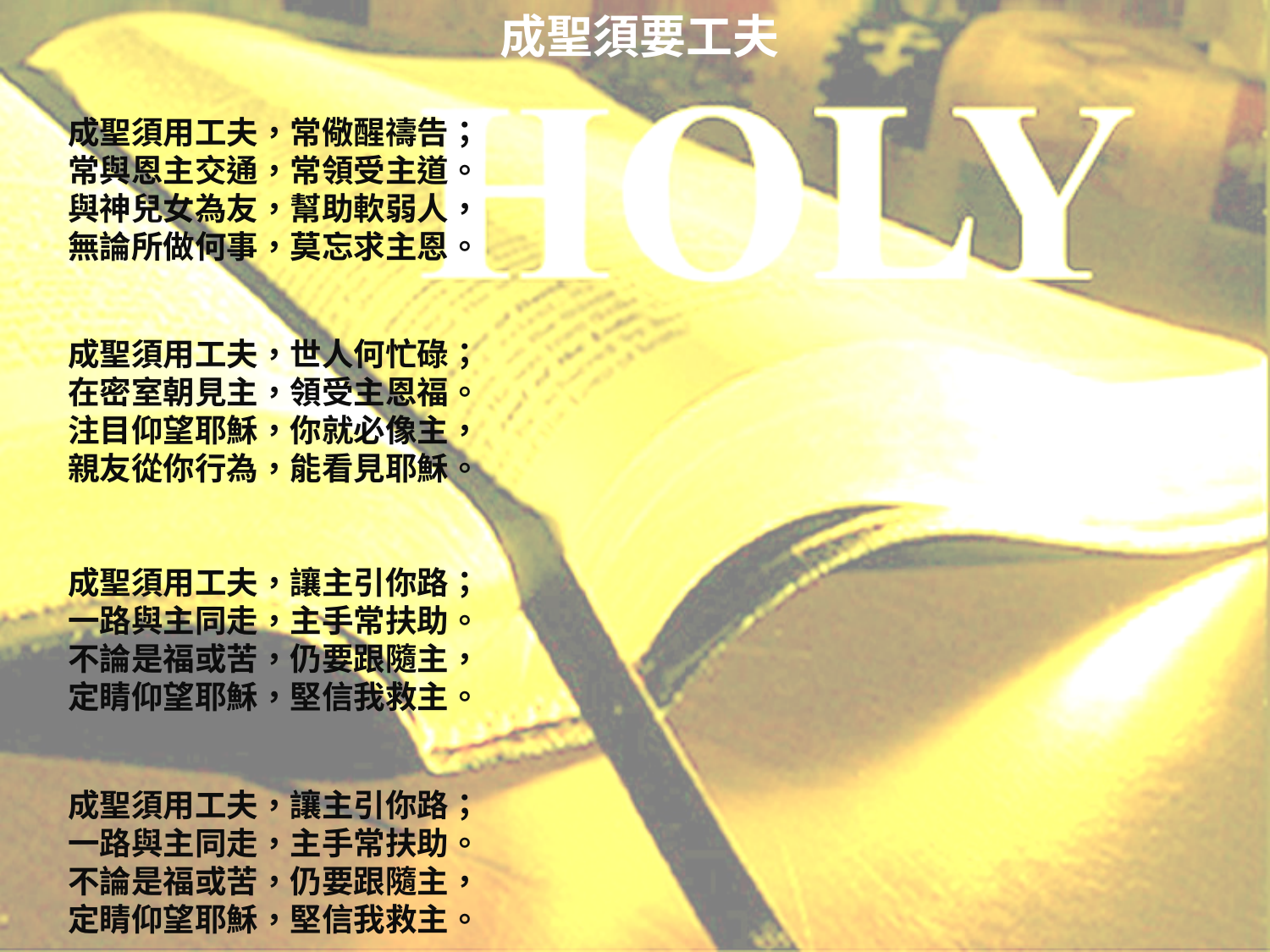

# 成聖須要工夫
成聖須用工夫，常儆醒禱告；常與恩主交通，常領受主道。與神兒女為友，幫助軟弱人，無論所做何事，莫忘求主恩。
成聖須用工夫，世人何忙碌；在密室朝見主，領受主恩福。注目仰望耶穌，你就必像主，親友從你行為，能看見耶穌。

成聖須用工夫，讓主引你路；
一路與主同走，主手常扶助。
不論是福或苦，仍要跟隨主，
定睛仰望耶穌，堅信我救主。
成聖須用工夫，讓主引你路；
一路與主同走，主手常扶助。
不論是福或苦，仍要跟隨主，
定睛仰望耶穌，堅信我救主。